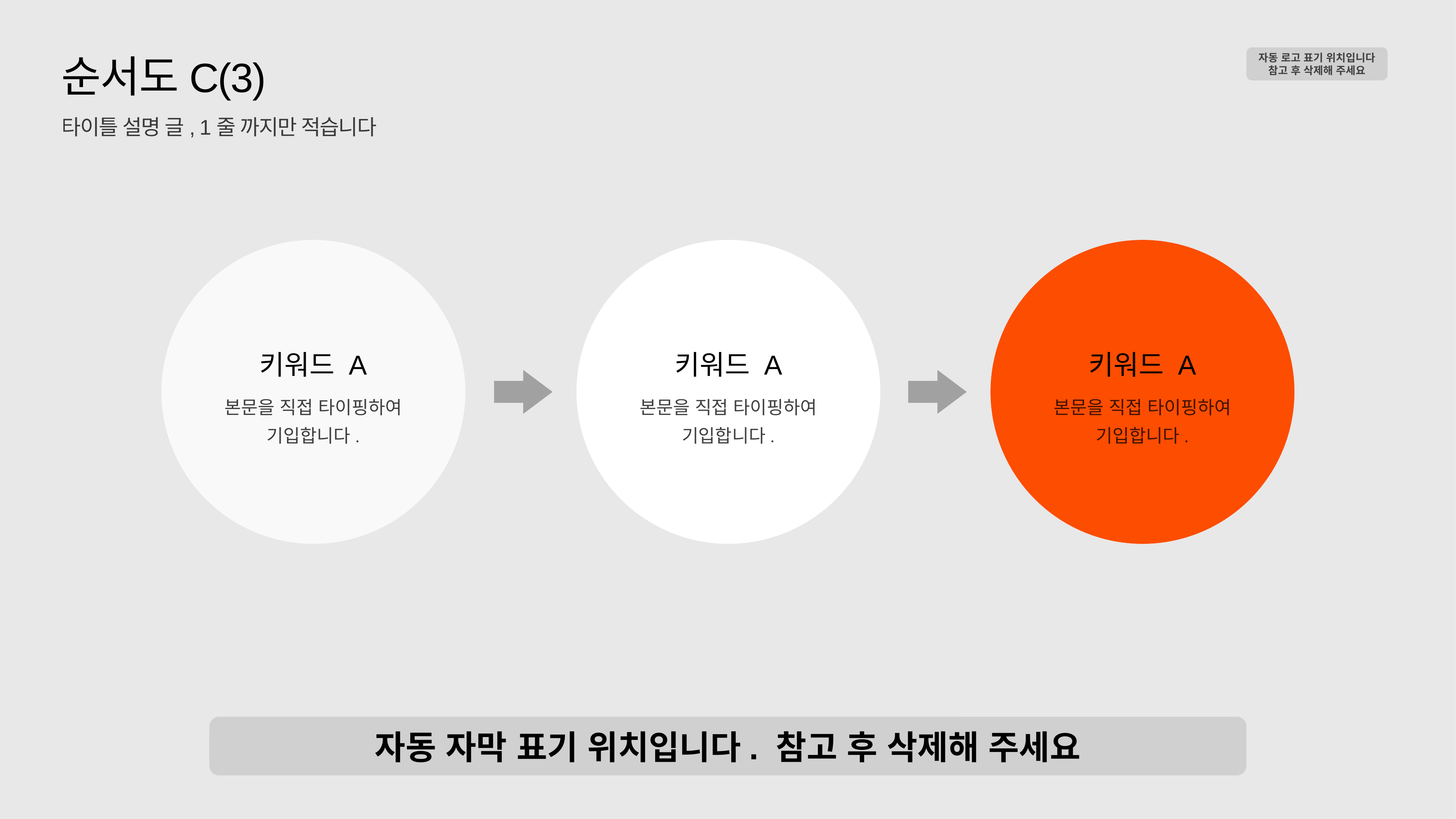

자동 로고 표기 위치입니다
참고 후 삭제해 주세요
순서도C(3)

타이틀 설명 글, 1줄 까지만 적습니다
키워드 A
본문을 직접 타이핑하여
기입합니다.
키워드 A
본문을 직접 타이핑하여
기입합니다.
키워드 A
본문을 직접 타이핑하여
기입합니다.

자동 자막 표기 위치입니다. 참고 후 삭제해 주세요
단락 사이 엔터 한번 더 누르기
단락 앞: 12, 단락 뒤: 1.2
줄 간격: 1.2